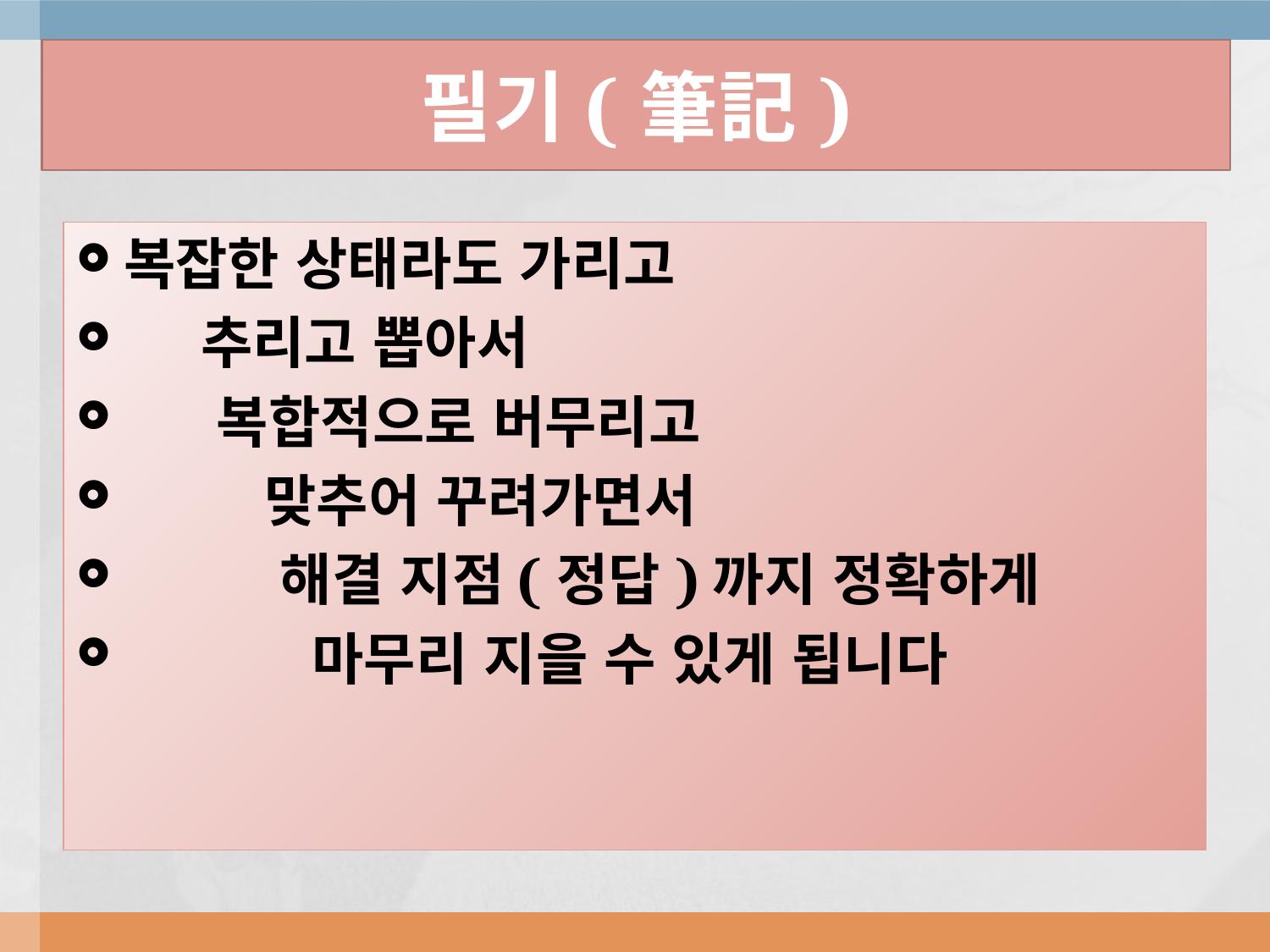

# 필기(筆記)
복잡한 상태라도 가리고
    추리고 뽑아서
     복합적으로 버무리고
        맞추어 꾸려가면서
         해결 지점(정답)까지 정확하게
           마무리 지을 수 있게 됩니다